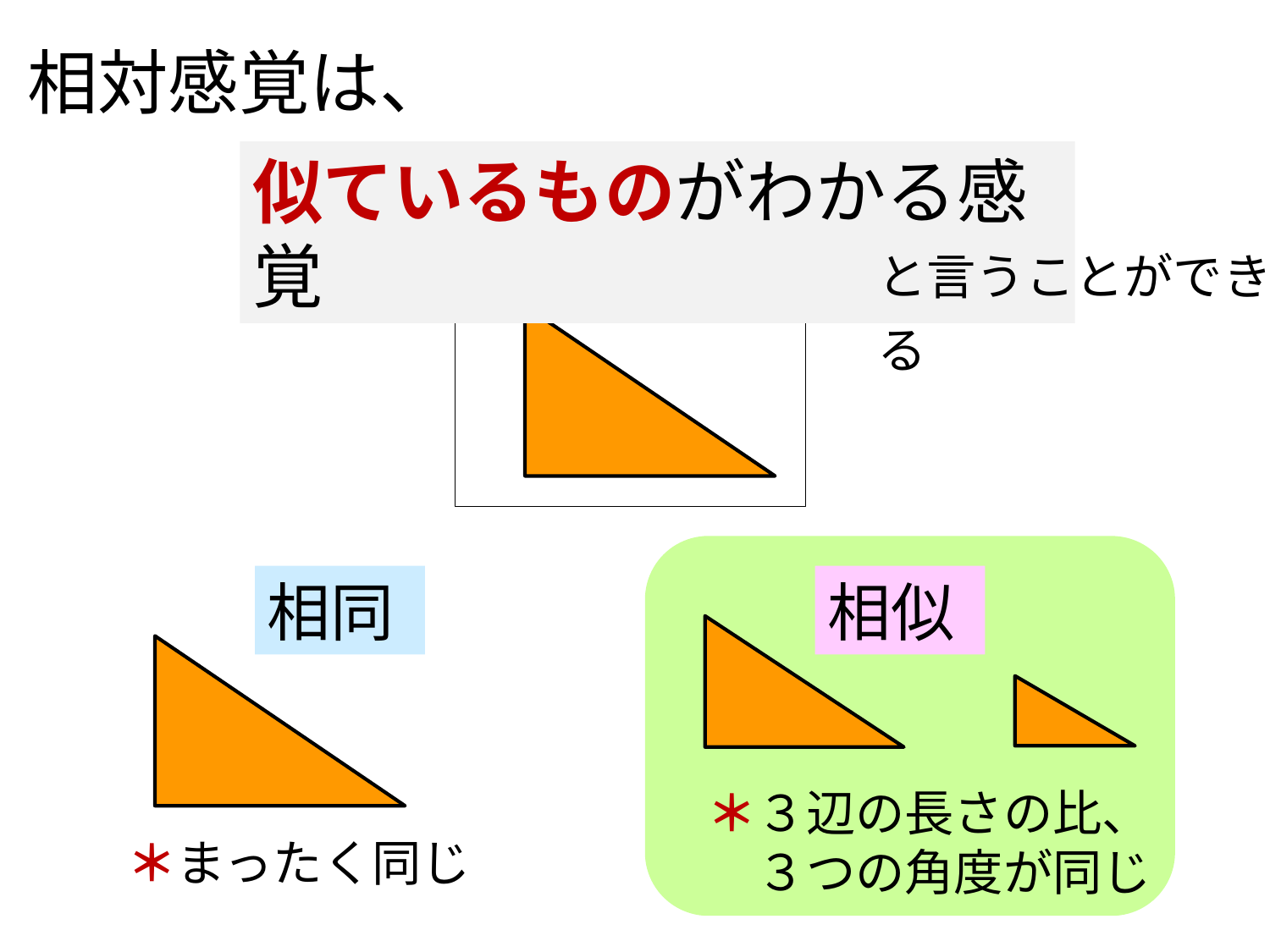

相対感覚は、
似ているものがわかる感覚
と言うことができる

相同
相似

＊３辺の長さの比、
　３つの角度が同じ
＊まったく同じ